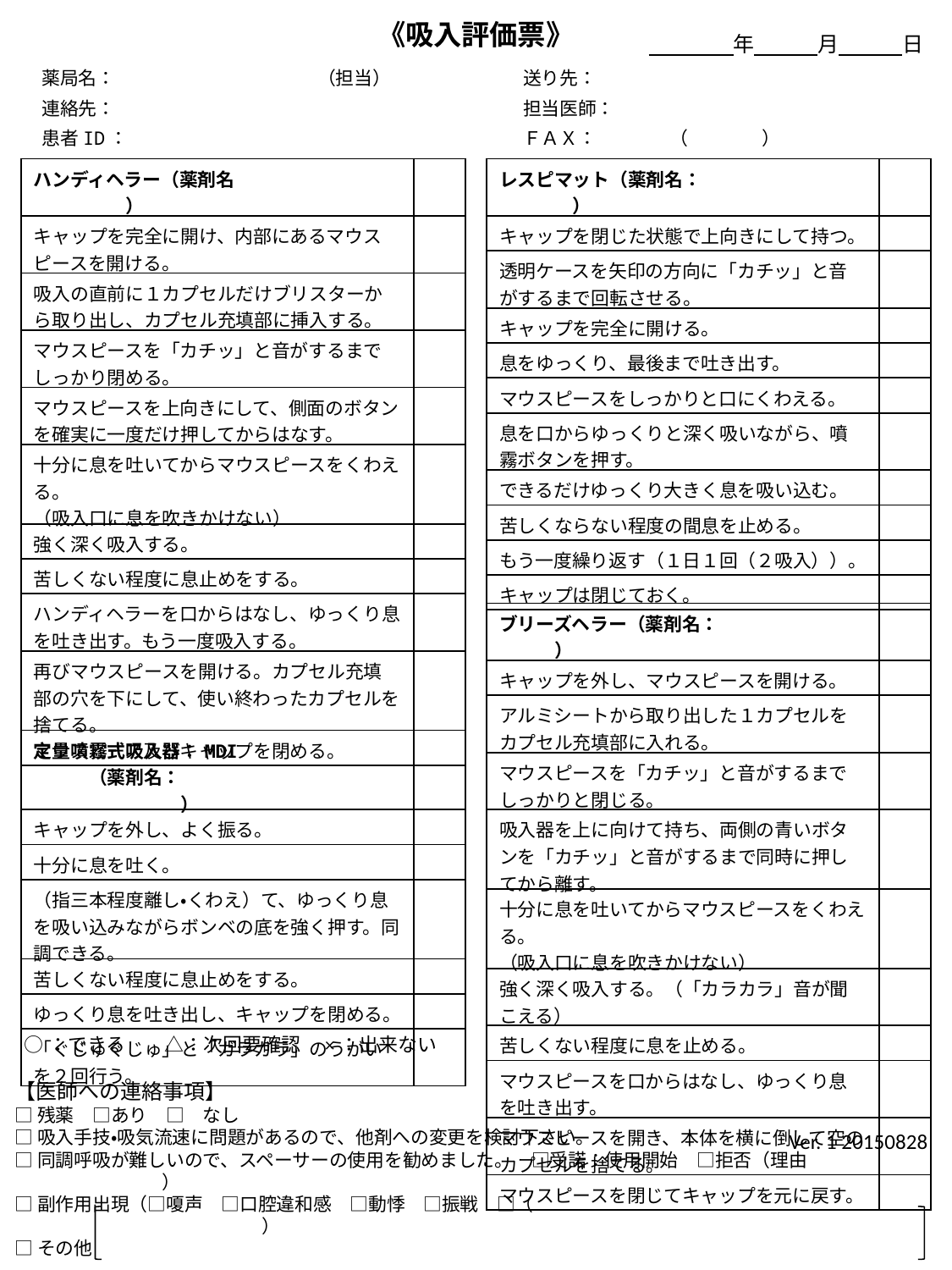

《吸入評価票》
　　　　年　　　月　　　日
薬局名：　　　　　　　　　　　（担当）
連絡先：
患者ID：
送り先：
担当医師：
ＦＡＸ：　　　　（　　　　）
| ハンディヘラー（薬剤名　　　　　　　　　　　　　　） |  |
| --- | --- |
| キャップを完全に開け、内部にあるマウスピースを開ける。 |  |
| 吸入の直前に１カプセルだけブリスターから取り出し、カプセル充填部に挿入する。 |  |
| マウスピースを「カチッ」と音がするまでしっかり閉める。 |  |
| マウスピースを上向きにして、側面のボタンを確実に一度だけ押してからはなす。 |  |
| 十分に息を吐いてからマウスピースをくわえる。 （吸入口に息を吹きかけない） |  |
| 強く深く吸入する。 |  |
| 苦しくない程度に息止めをする。 |  |
| ハンディヘラーを口からはなし、ゆっくり息を吐き出す。もう一度吸入する。 |  |
| 再びマウスピースを開ける。カプセル充填部の穴を下にして、使い終わったカプセルを捨てる。 |  |
| マウスピース及びキャップを閉める。 |  |
| レスピマット（薬剤名：　　　　　　　　　　　　） |  |
| --- | --- |
| キャップを閉じた状態で上向きにして持つ。 |  |
| 透明ケースを矢印の方向に「カチッ」と音がするまで回転させる。 |  |
| キャップを完全に開ける。 |  |
| 息をゆっくり、最後まで吐き出す。 |  |
| マウスピースをしっかりと口にくわえる。 |  |
| 息を口からゆっくりと深く吸いながら、噴霧ボタンを押す。 |  |
| できるだけゆっくり大きく息を吸い込む。 |  |
| 苦しくならない程度の間息を止める。 |  |
| もう一度繰り返す（１日１回（２吸入））。 |  |
| キャップは閉じておく。 |  |
| ブリーズヘラー（薬剤名：　　　　　　　　　　） |  |
| --- | --- |
| キャップを外し、マウスピースを開ける。 |  |
| アルミシートから取り出した１カプセルをカプセル充填部に入れる。 |  |
| マウスピースを「カチッ」と音がするまでしっかりと閉じる。 |  |
| 吸入器を上に向けて持ち、両側の青いボタンを「カチッ」と音がするまで同時に押してから離す。 |  |
| 十分に息を吐いてからマウスピースをくわえる。 （吸入口に息を吹きかけない） |  |
| 強く深く吸入する。（「カラカラ」音が聞こえる） |  |
| 苦しくない程度に息を止める。 |  |
| マウスピースを口からはなし、ゆっくり息を吐き出す。 |  |
| マウスピースを開き、本体を横に倒して空のカプセルを捨てる。 |  |
| マウスピースを閉じてキャップを元に戻す。 |  |
| 定量噴霧式吸入器：MDI 　　　（薬剤名：　　　　　　　　　　　　　　　　　　　） |  |
| --- | --- |
| キャップを外し、よく振る。 |  |
| 十分に息を吐く。 |  |
| （指三本程度離し・くわえ）て、ゆっくり息を吸い込みながらボンベの底を強く押す。同調できる。 |  |
| 苦しくない程度に息止めをする。 |  |
| ゆっくり息を吐き出し、キャップを閉める。 |  |
| 「ぐじゅぐじゅ」と「ガラガラ」のうがいを２回行う。 |  |
○：できる　　△：次回要確認　×：出来ない
【医師への連絡事項】
□残薬　□あり　□　なし
□吸入手技・吸気流速に問題があるので、他剤への変更を検討下さい。
□同調呼吸が難しいので、スペーサーの使用を勧めました。　□受諾：使用開始　□拒否（理由　　　　　　　　　　　　　　　）
□副作用出現（□嗄声　□口腔違和感　□動悸　□振戦　□（　　　　　　　　　　　　　　　　　　　　　　　　　　　　　　　　　　　  ）
□その他
Ver. 1 20150828